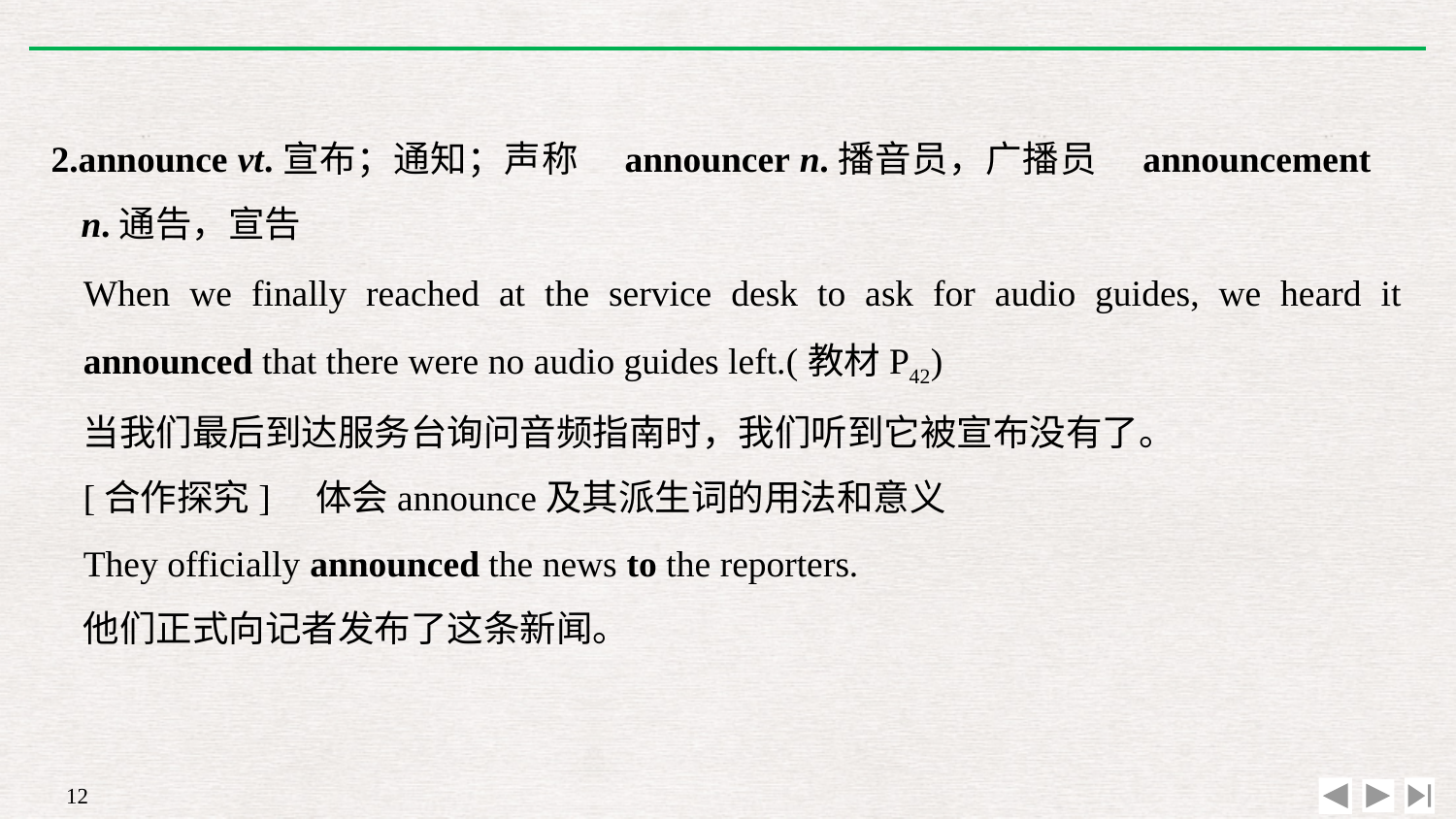

2.announce vt.宣布；通知；声称　announcer n.播音员，广播员　announcement n.通告，宣告
When we finally reached at the service desk to ask for audio guides, we heard it announced that there were no audio guides left.(教材P42)
当我们最后到达服务台询问音频指南时，我们听到它被宣布没有了。
[合作探究]　体会announce及其派生词的用法和意义
They officially announced the news to the reporters.
他们正式向记者发布了这条新闻。